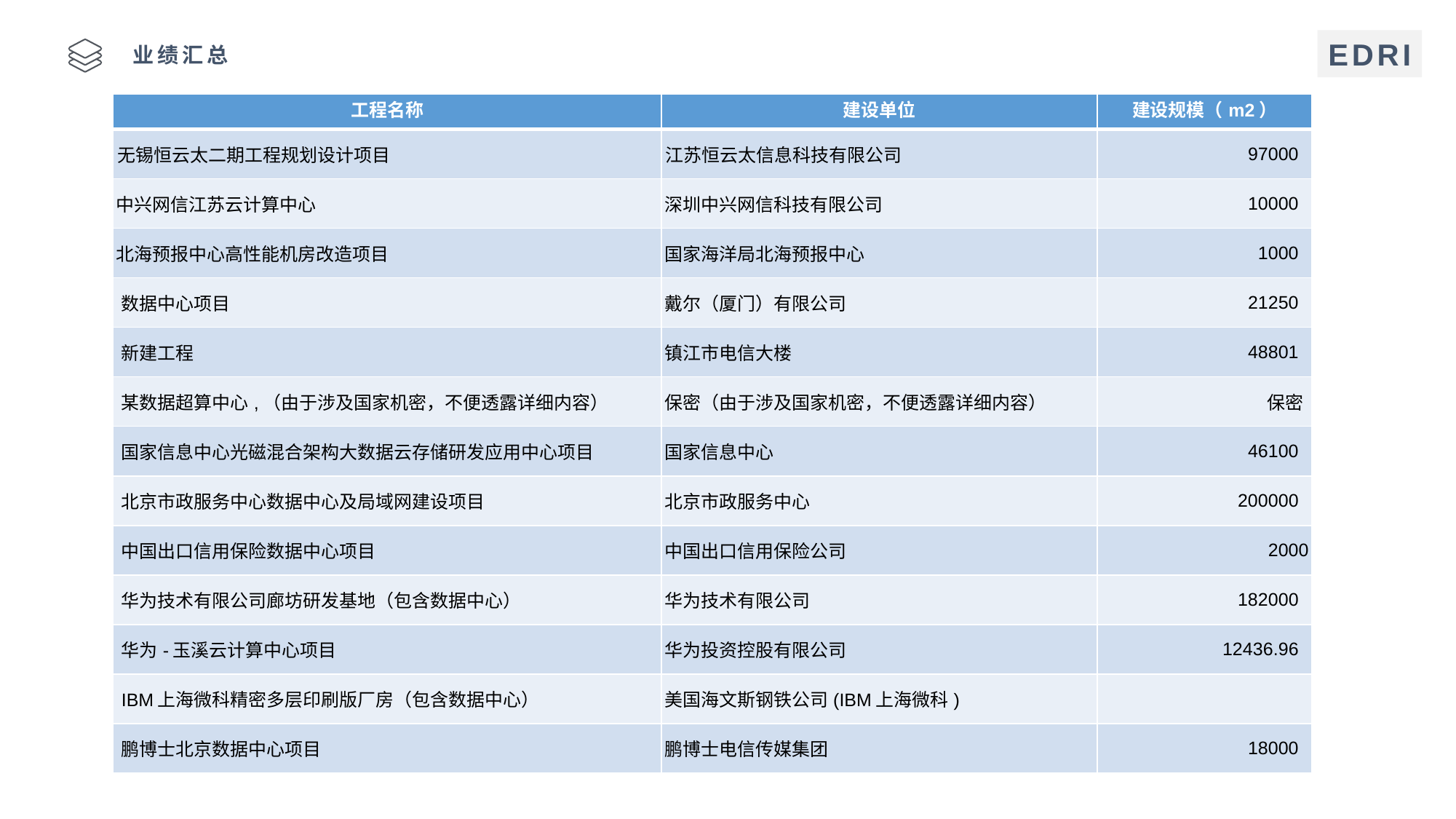

EDRI
业绩汇总

| 工程名称 | 建设单位 | 建设规模（m2） |
| --- | --- | --- |
| 无锡恒云太二期工程规划设计项目 | 江苏恒云太信息科技有限公司 | 97000 |
| 中兴网信江苏云计算中心 | 深圳中兴网信科技有限公司 | 10000 |
| 北海预报中心高性能机房改造项目 | 国家海洋局北海预报中心 | 1000 |
| 数据中心项目 | 戴尔（厦门）有限公司 | 21250 |
| 新建工程 | 镇江市电信大楼 | 48801 |
| 某数据超算中心,（由于涉及国家机密，不便透露详细内容） | 保密（由于涉及国家机密，不便透露详细内容） | 保密 |
| 国家信息中心光磁混合架构大数据云存储研发应用中心项目 | 国家信息中心 | 46100 |
| 北京市政服务中心数据中心及局域网建设项目 | 北京市政服务中心 | 200000 |
| 中国出口信用保险数据中心项目 | 中国出口信用保险公司 | 2000 |
| 华为技术有限公司廊坊研发基地（包含数据中心） | 华为技术有限公司 | 182000 |
| 华为-玉溪云计算中心项目 | 华为投资控股有限公司 | 12436.96 |
| IBM上海微科精密多层印刷版厂房（包含数据中心） | 美国海文斯钢铁公司(IBM上海微科) |  |
| 鹏博士北京数据中心项目 | 鹏博士电信传媒集团 | 18000 |